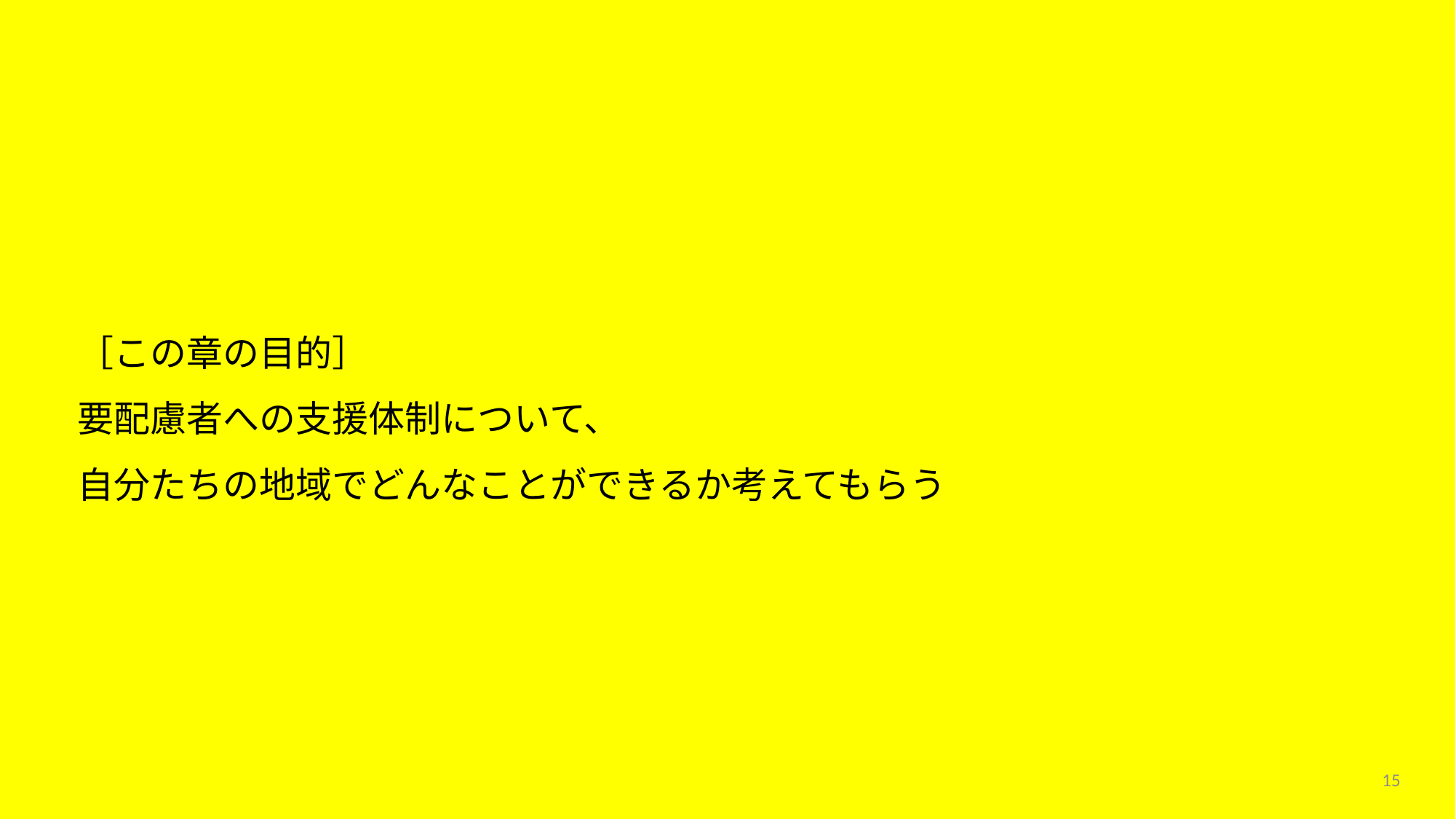

［この章の目的］
要配慮者への支援体制について、
自分たちの地域でどんなことができるか考えてもらう
15